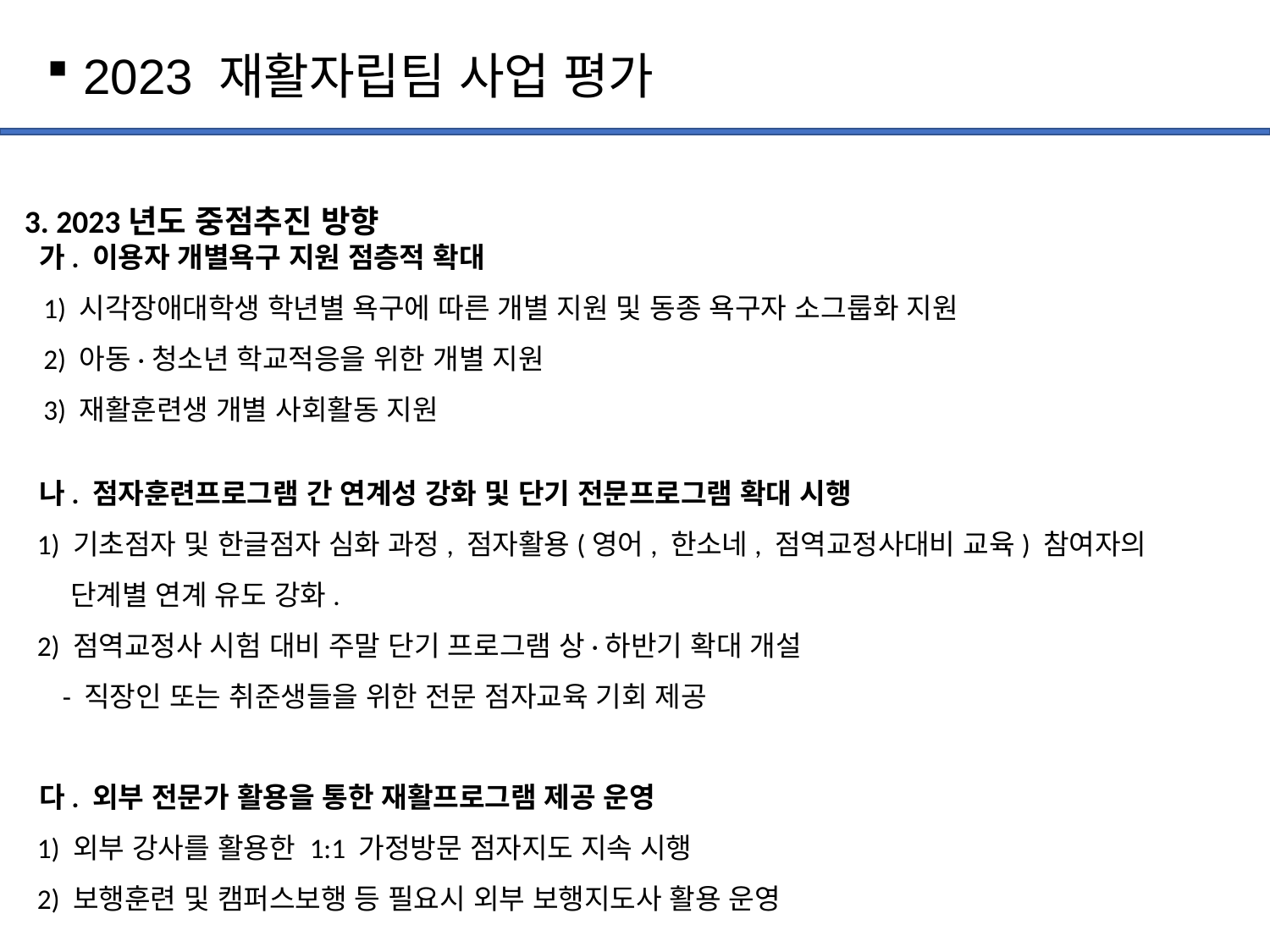

2023 재활자립팀 사업 평가

3. 2023년도 중점추진 방향
 가. 이용자 개별욕구 지원 점층적 확대
   1) 시각장애대학생 학년별 욕구에 따른 개별 지원 및 동종 욕구자 소그룹화 지원
   2) 아동·청소년 학교적응을 위한 개별 지원
   3) 재활훈련생 개별 사회활동 지원

 나. 점자훈련프로그램 간 연계성 강화 및 단기 전문프로그램 확대 시행
  1) 기초점자 및 한글점자 심화 과정, 점자활용(영어, 한소네, 점역교정사대비 교육) 참여자의
     단계별 연계 유도 강화.
  2) 점역교정사 시험 대비 주말 단기 프로그램 상·하반기 확대 개설
      - 직장인 또는 취준생들을 위한 전문 점자교육 기회 제공

 다. 외부 전문가 활용을 통한 재활프로그램 제공 운영
  1) 외부 강사를 활용한 1:1 가정방문 점자지도 지속 시행
  2) 보행훈련 및 캠퍼스보행 등 필요시 외부 보행지도사 활용 운영